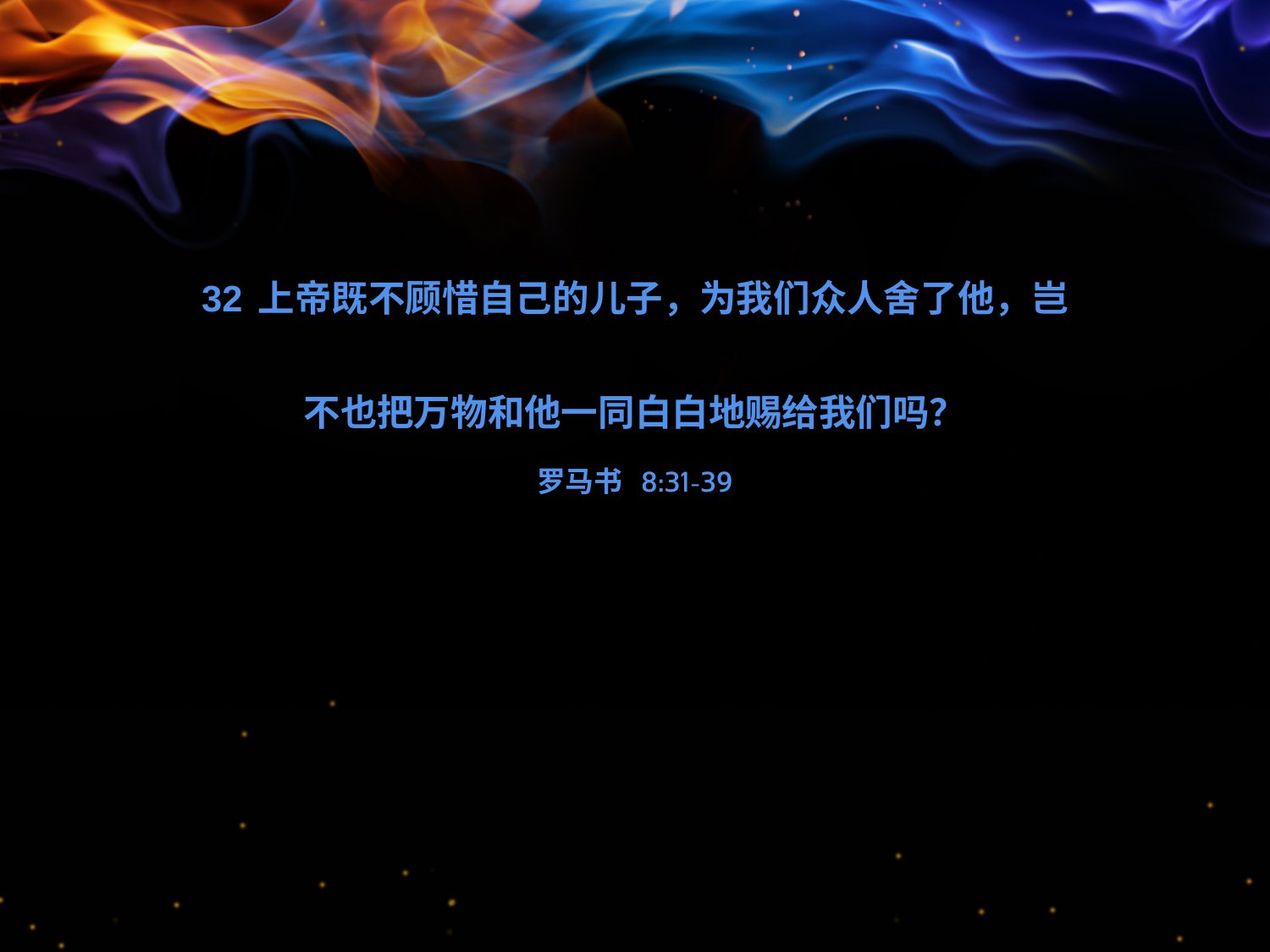

32上帝既不顾惜自己的儿子，为我们众人舍了他，岂不也把万物和他一同白白地赐给我们吗？
罗马书 8:31-39